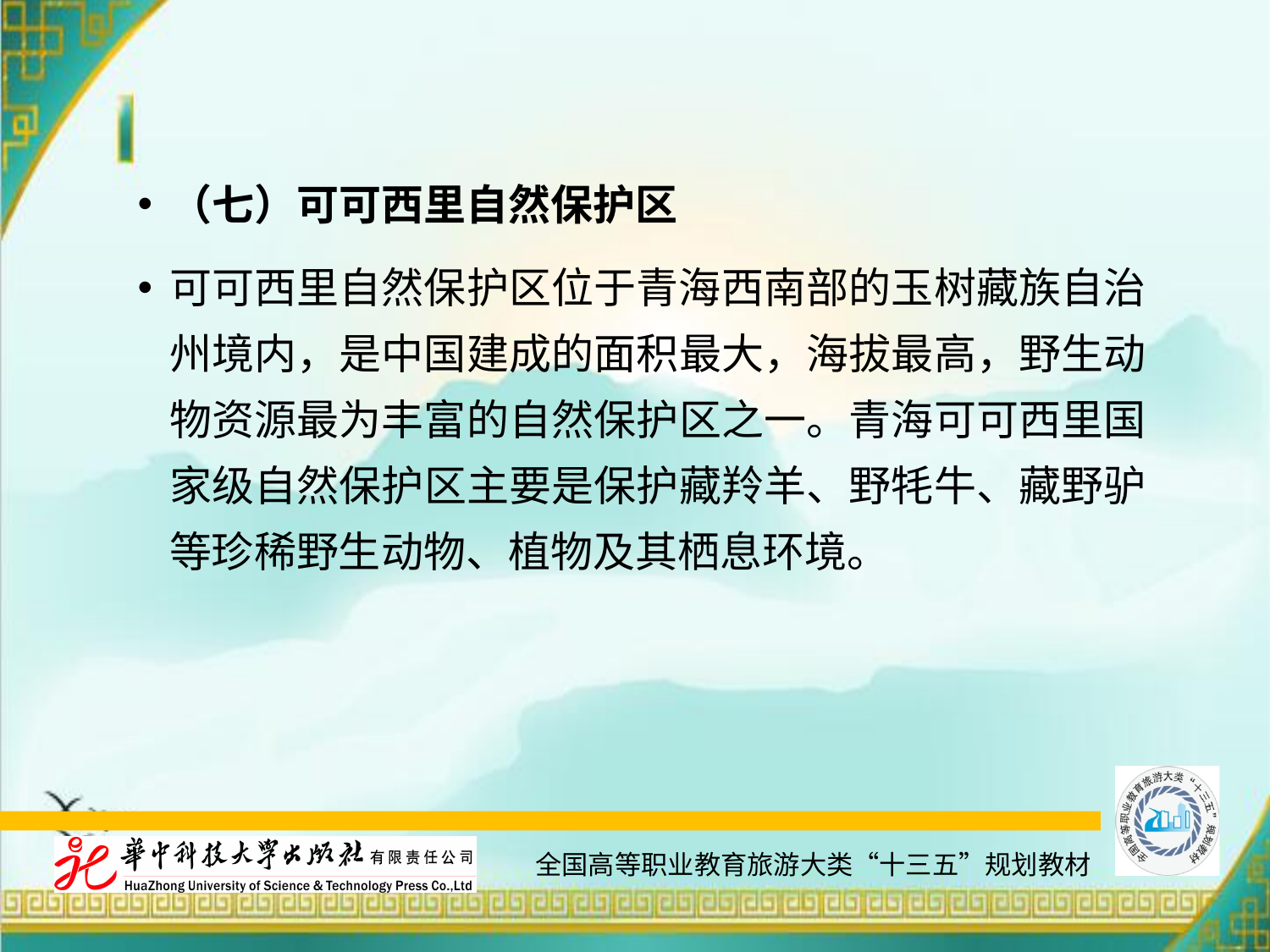

#
（七）可可西里自然保护区
可可西里自然保护区位于青海西南部的玉树藏族自治州境内，是中国建成的面积最大，海拔最高，野生动物资源最为丰富的自然保护区之一。青海可可西里国家级自然保护区主要是保护藏羚羊、野牦牛、藏野驴等珍稀野生动物、植物及其栖息环境。